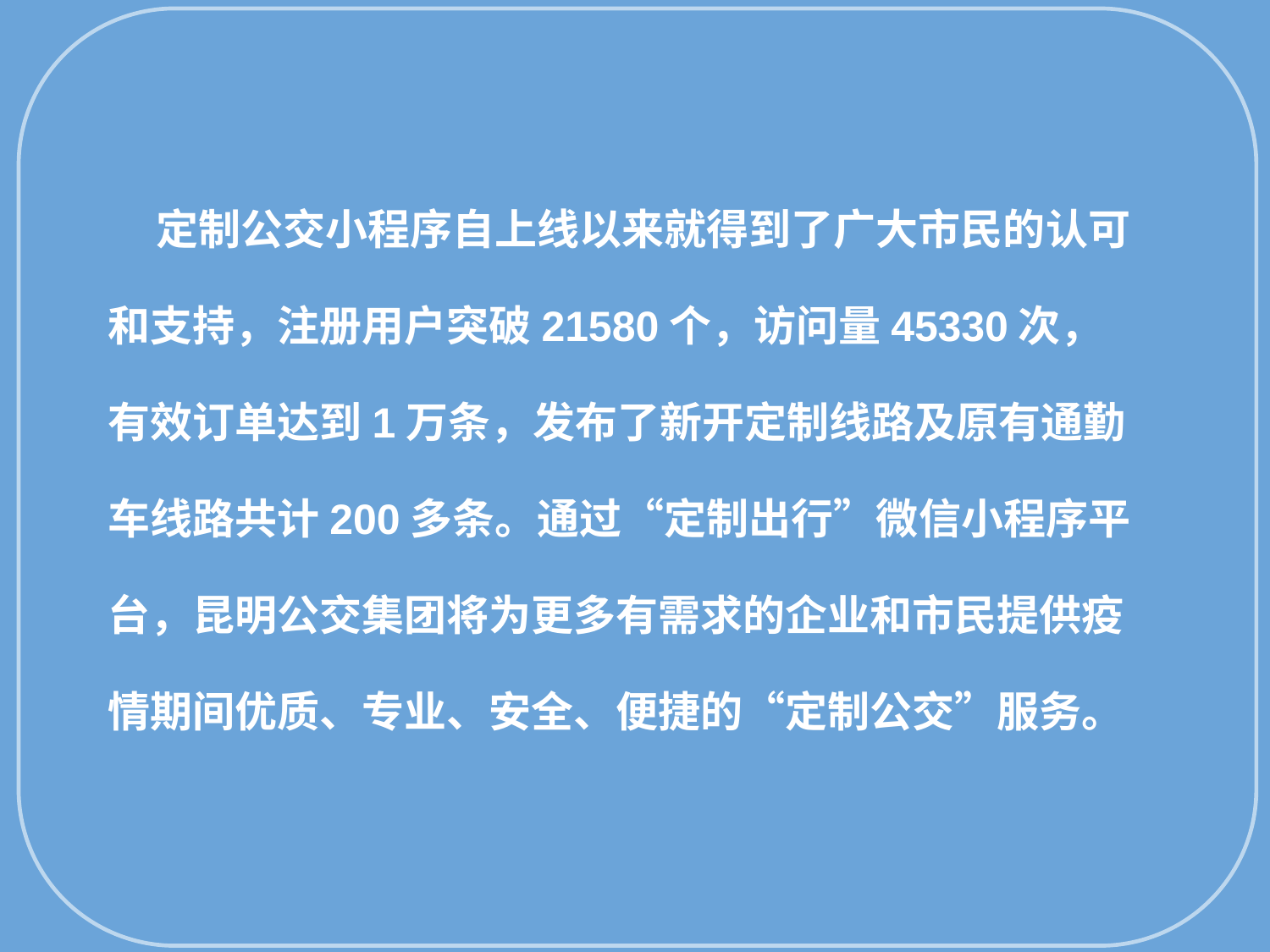

定制公交小程序自上线以来就得到了广大市民的认可和支持，注册用户突破21580个，访问量45330次，有效订单达到1万条，发布了新开定制线路及原有通勤车线路共计200多条。通过“定制出行”微信小程序平台，昆明公交集团将为更多有需求的企业和市民提供疫情期间优质、专业、安全、便捷的“定制公交”服务。